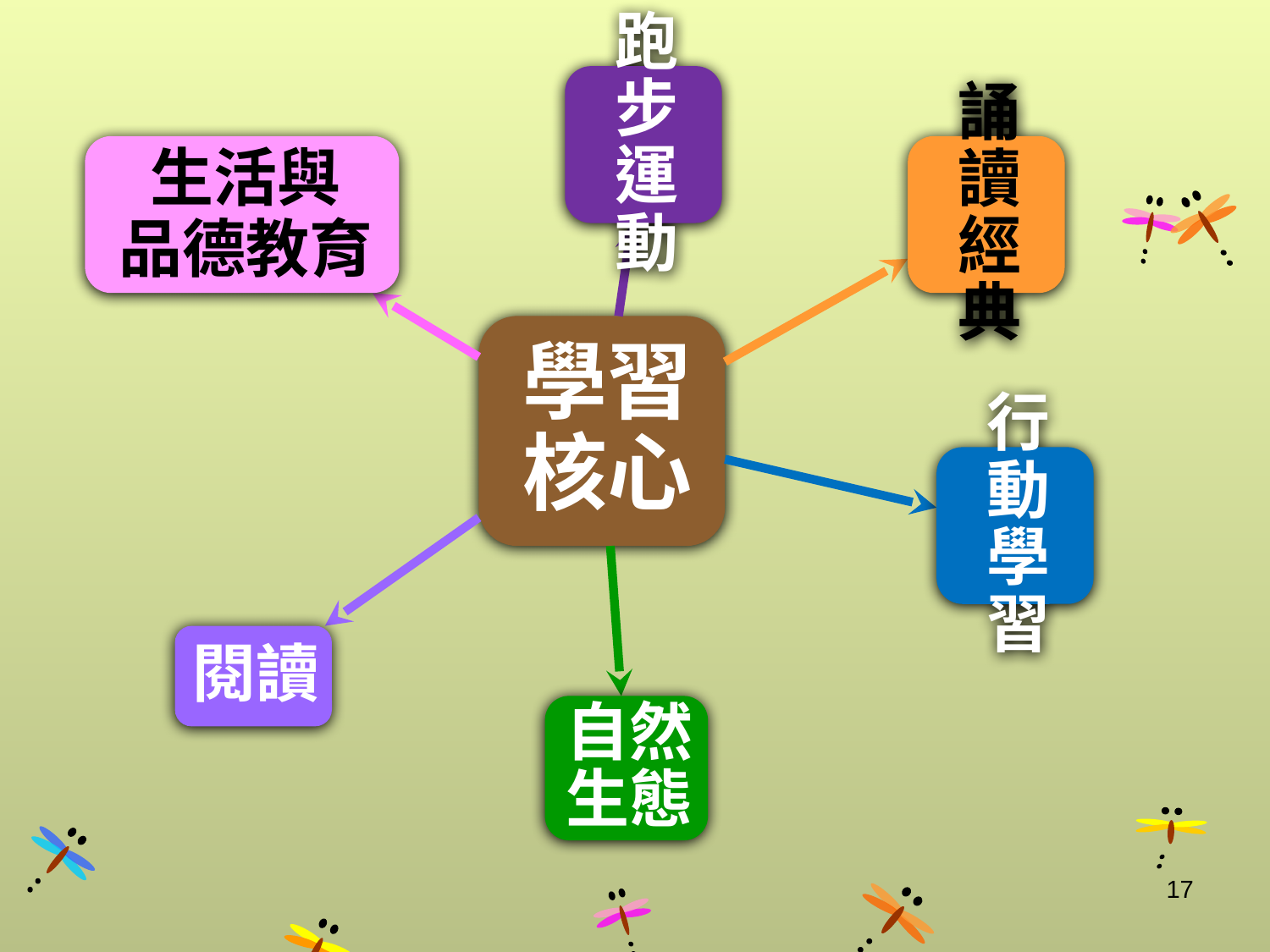

學習 核心
生活與
品德教育
跑步運動
行動學習
閱讀
誦讀經典
自然生態
17